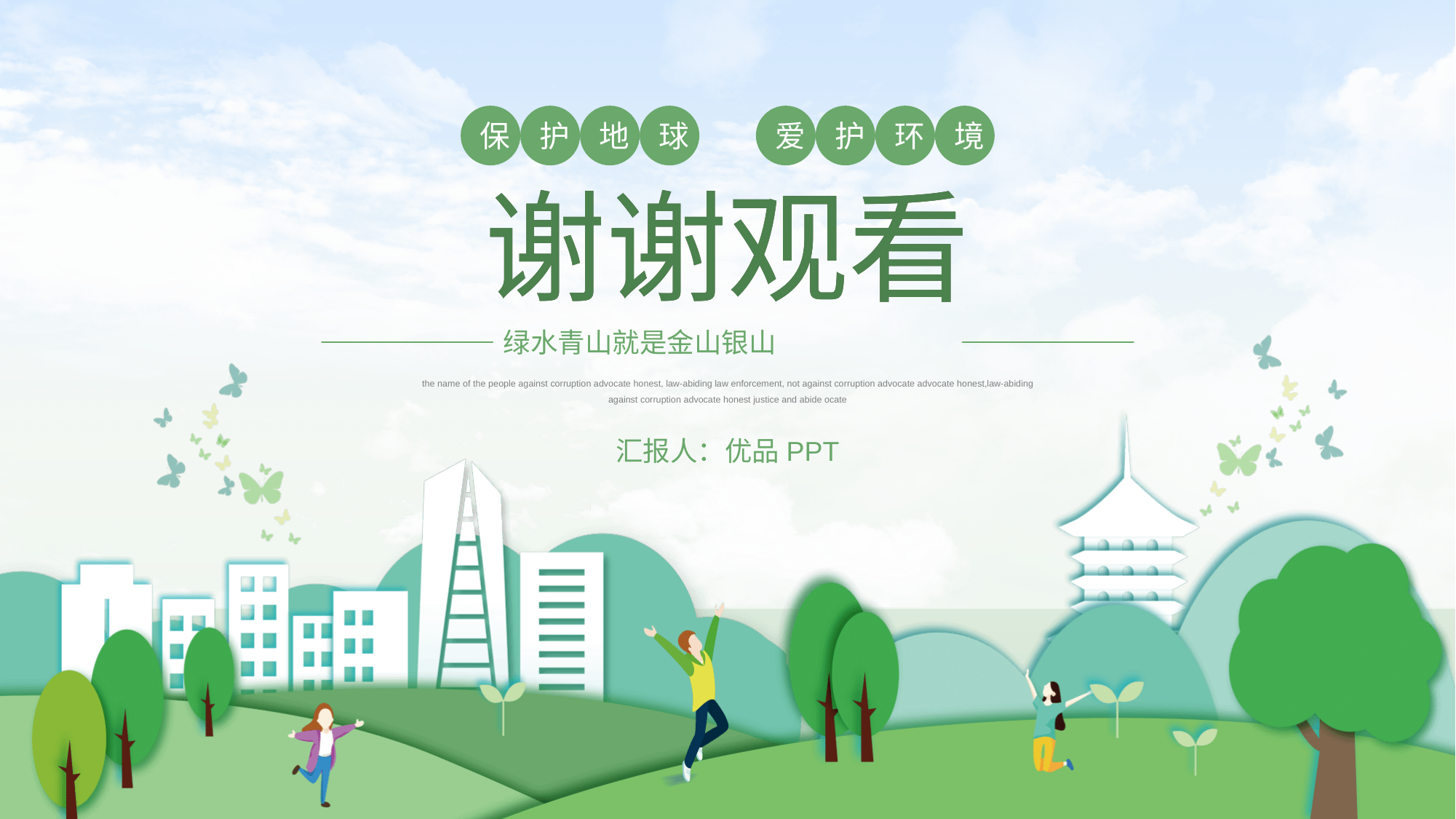

保
护
地
球
爱
护
环
境
谢谢观看
谢谢观看
绿水青山就是金山银山
the name of the people against corruption advocate honest, law-abiding law enforcement, not against corruption advocate advocate honest,law-abiding against corruption advocate honest justice and abide ocate
汇报人：优品PPT